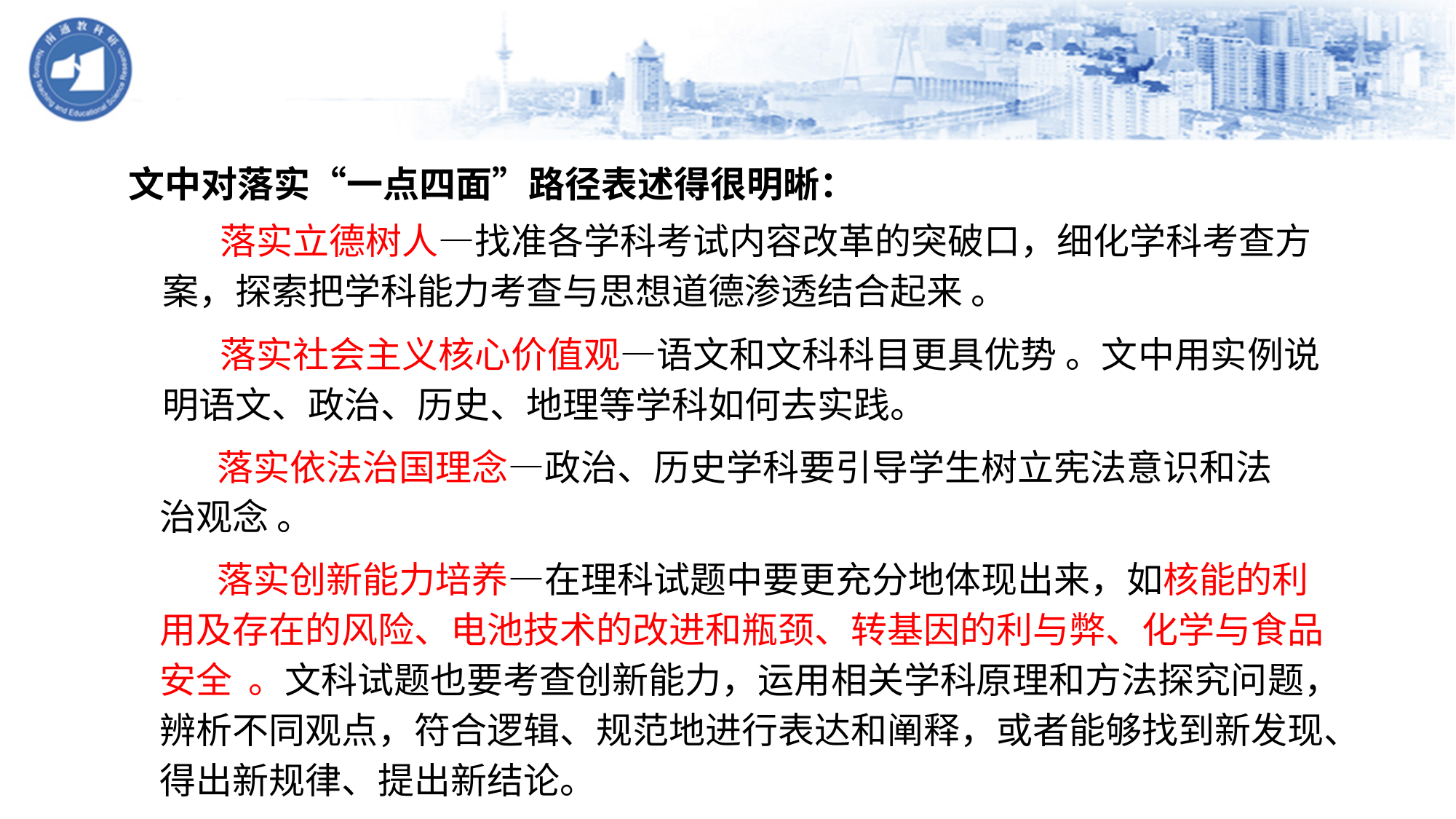

文中对落实“一点四面”路径表述得很明晰：
      落实立德树人—找准各学科考试内容改革的突破口，细化学科考查方案，探索把学科能力考查与思想道德渗透结合起来 。
      落实社会主义核心价值观—语文和文科科目更具优势 。文中用实例说明语文、政治、历史、地理等学科如何去实践。
      落实依法治国理念—政治、历史学科要引导学生树立宪法意识和法治观念 。
      落实创新能力培养—在理科试题中要更充分地体现出来，如核能的利用及存在的风险、电池技术的改进和瓶颈、转基因的利与弊、化学与食品安全  。文科试题也要考查创新能力，运用相关学科原理和方法探究问题，辨析不同观点，符合逻辑、规范地进行表达和阐释，或者能够找到新发现、得出新规律、提出新结论。